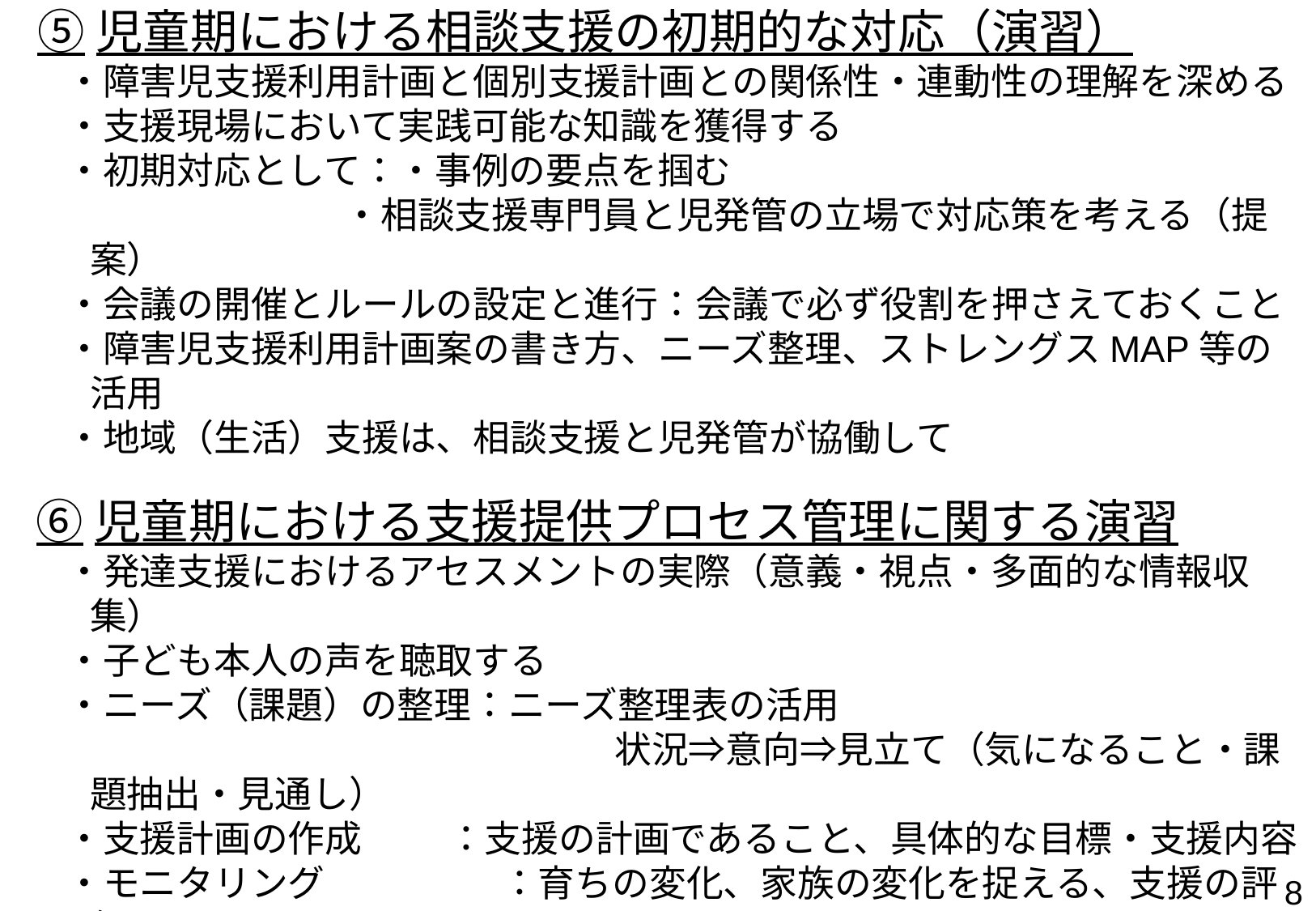

⑤児童期における相談支援の初期的な対応（演習）
・障害児支援利用計画と個別支援計画との関係性・連動性の理解を深める
・支援現場において実践可能な知識を獲得する
・初期対応として：・事例の要点を掴む
・相談支援専門員と児発管の立場で対応策を考える（提案）
・会議の開催とルールの設定と進行：会議で必ず役割を押さえておくこと
・障害児支援利用計画案の書き方、ニーズ整理、ストレングスMAP等の活用
・地域（生活）支援は、相談支援と児発管が協働して

⑥児童期における支援提供プロセス管理に関する演習
・発達支援におけるアセスメントの実際（意義・視点・多面的な情報収集）
・子ども本人の声を聴取する
・ニーズ（課題）の整理：ニーズ整理表の活用
　　　　　　　　　　　　　　　状況⇒意向⇒見立て（気になること・課題抽出・見通し）
・支援計画の作成　　  ：支援の計画であること、具体的な目標・支援内容
・モニタリング　　　　    ：育ちの変化、家族の変化を捉える、支援の評価
支援目標の設定、支援内容、期間の効果を測定する
子どもができていない、家族ができていないの評価
子どもや家族ができる目標や支援になるように
　　　　　　　　　　　　　　　 ＝科学的要素であり、支援の質を高める
8